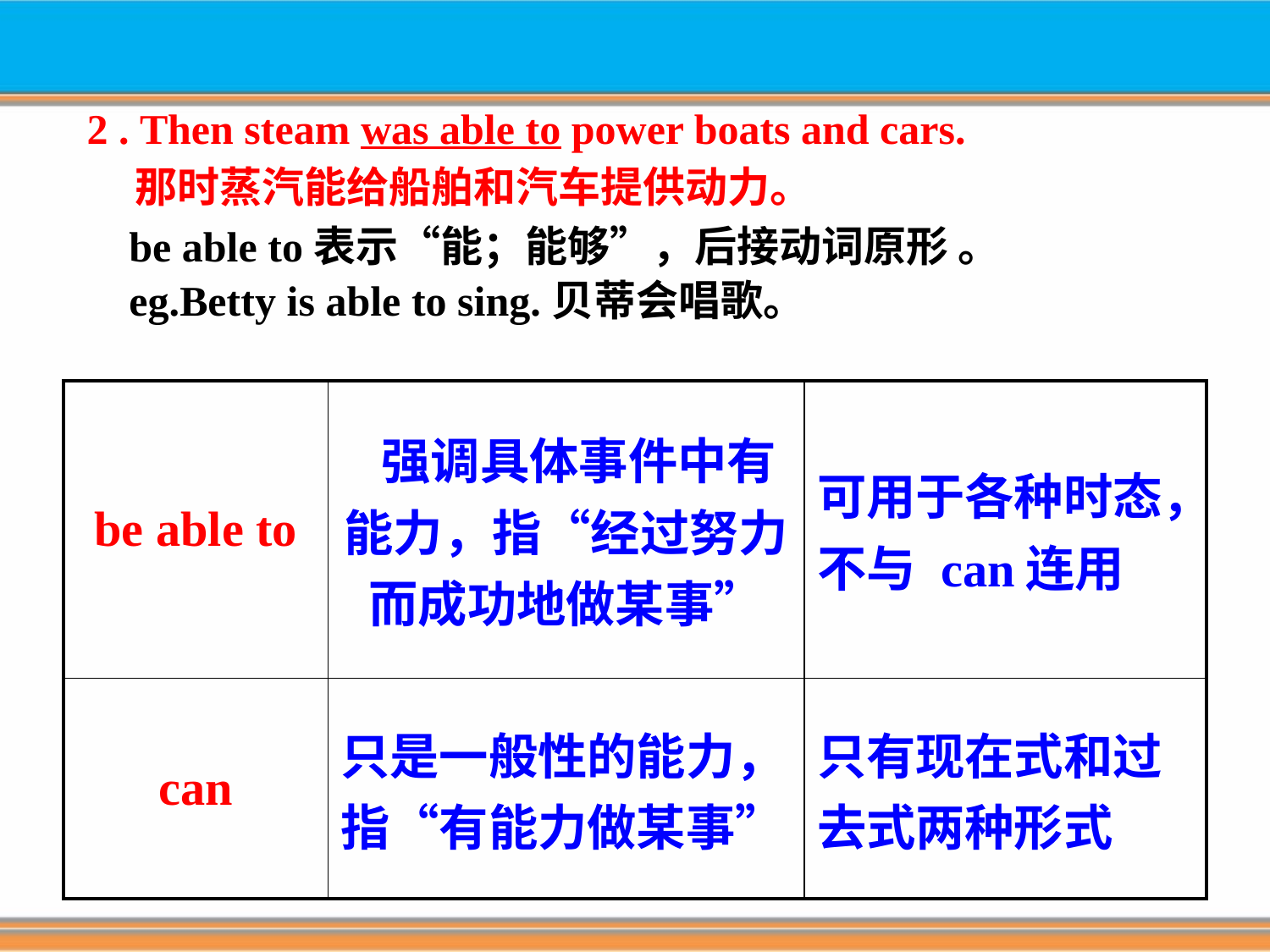

2 . Then steam was able to power boats and cars.
    那时蒸汽能给船舶和汽车提供动力。
    be able to表示“能；能够”，后接动词原形 。
    eg.Betty is able to sing.贝蒂会唱歌。
| be able to | 强调具体事件中有能力，指“经过努力而成功地做某事” | 可用于各种时态，不与 can连用 |
| --- | --- | --- |
| can | 只是一般性的能力，指“有能力做某事” | 只有现在式和过去式两种形式 |